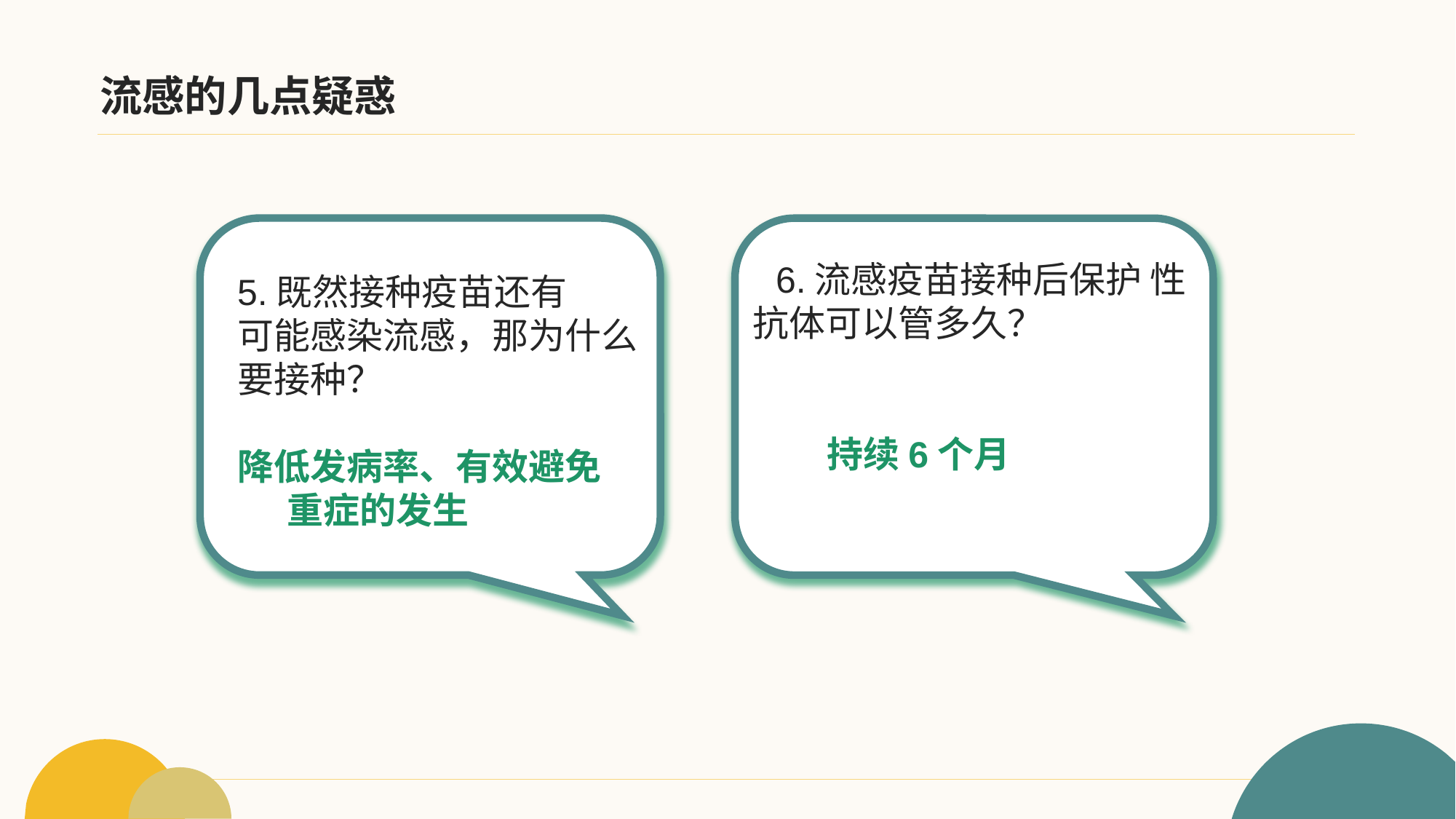

# 流感的几点疑惑
1.1.
2.
   6.流感疫苗接种后保护 性抗体可以管多久？

        持续6个月
5.既然接种疫苗还有
可能感染流感，那为什么
要接种？

降低发病率、有效避免
     重症的发生